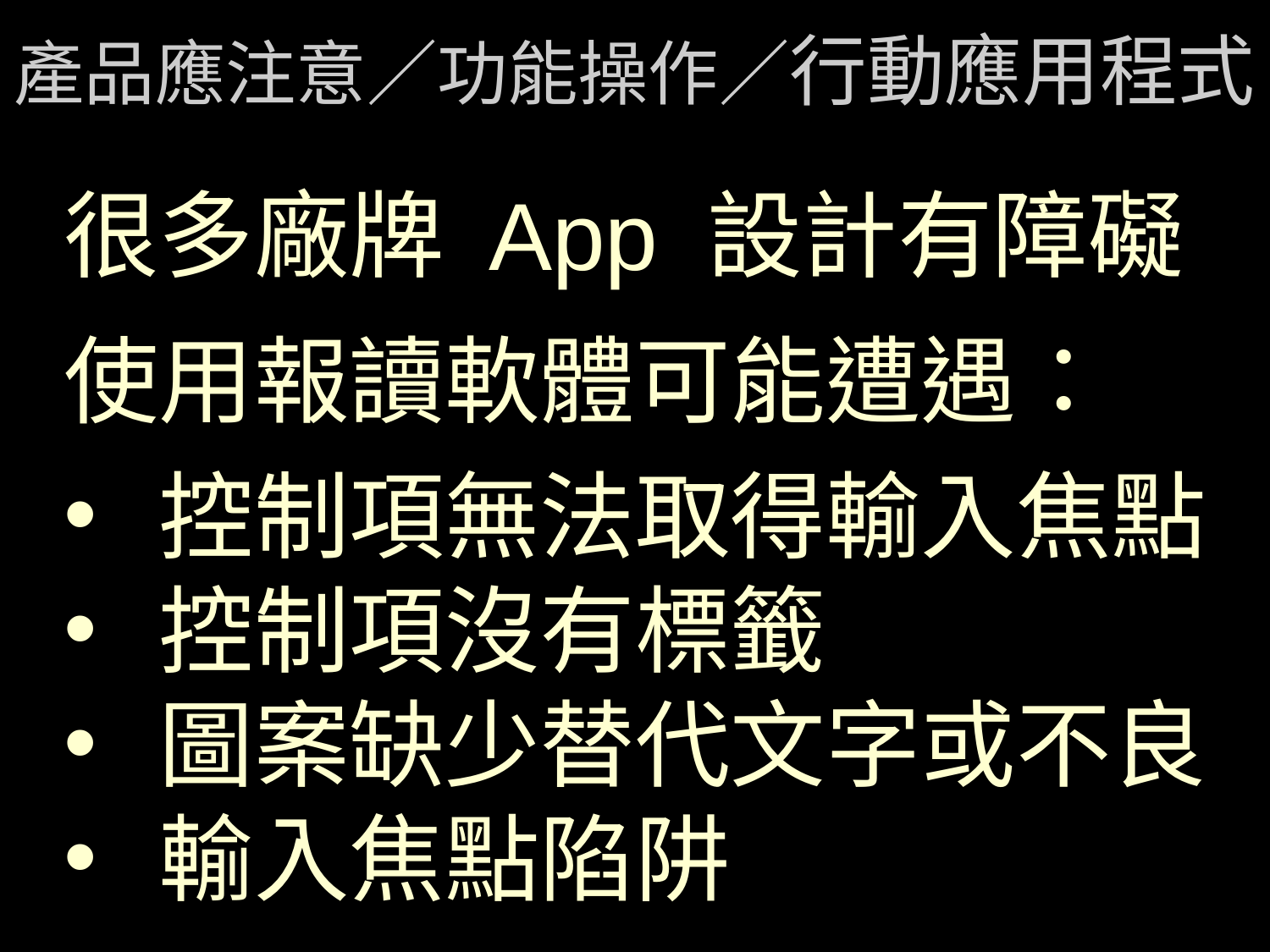

# 產品應注意／功能操作／行動應用程式
很多廠牌 App 設計有障礙
使用報讀軟體可能遭遇：
控制項無法取得輸入焦點
控制項沒有標籤
圖案缺少替代文字或不良
輸入焦點陷阱